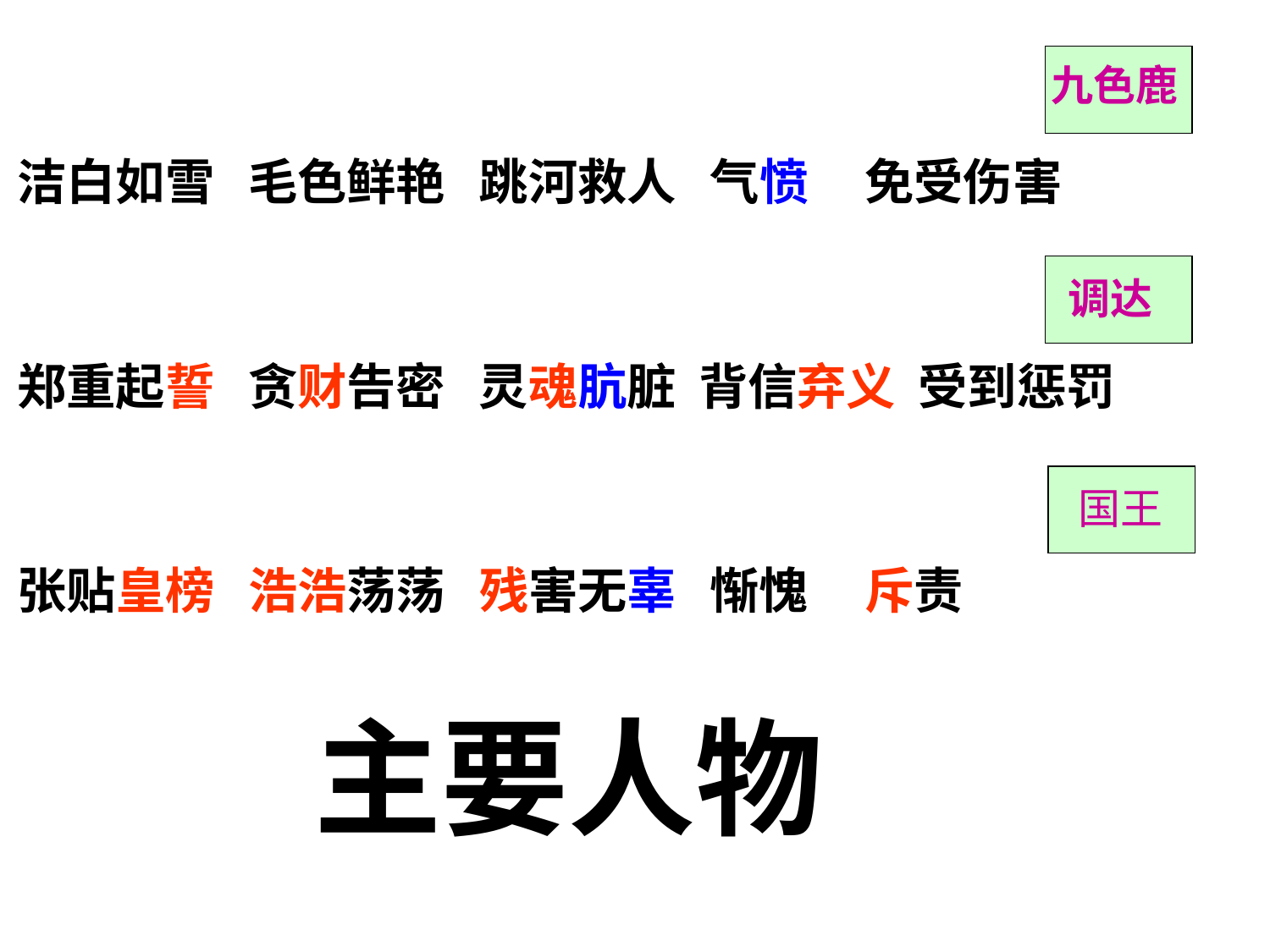

九色鹿
# 洁白如雪   毛色鲜艳   跳河救人   气愤     免受伤害

郑重起誓   贪财告密   灵魂肮脏  背信弃义  受到惩罚

张贴皇榜   浩浩荡荡   残害无辜   惭愧     斥责

调达

国王
主要人物